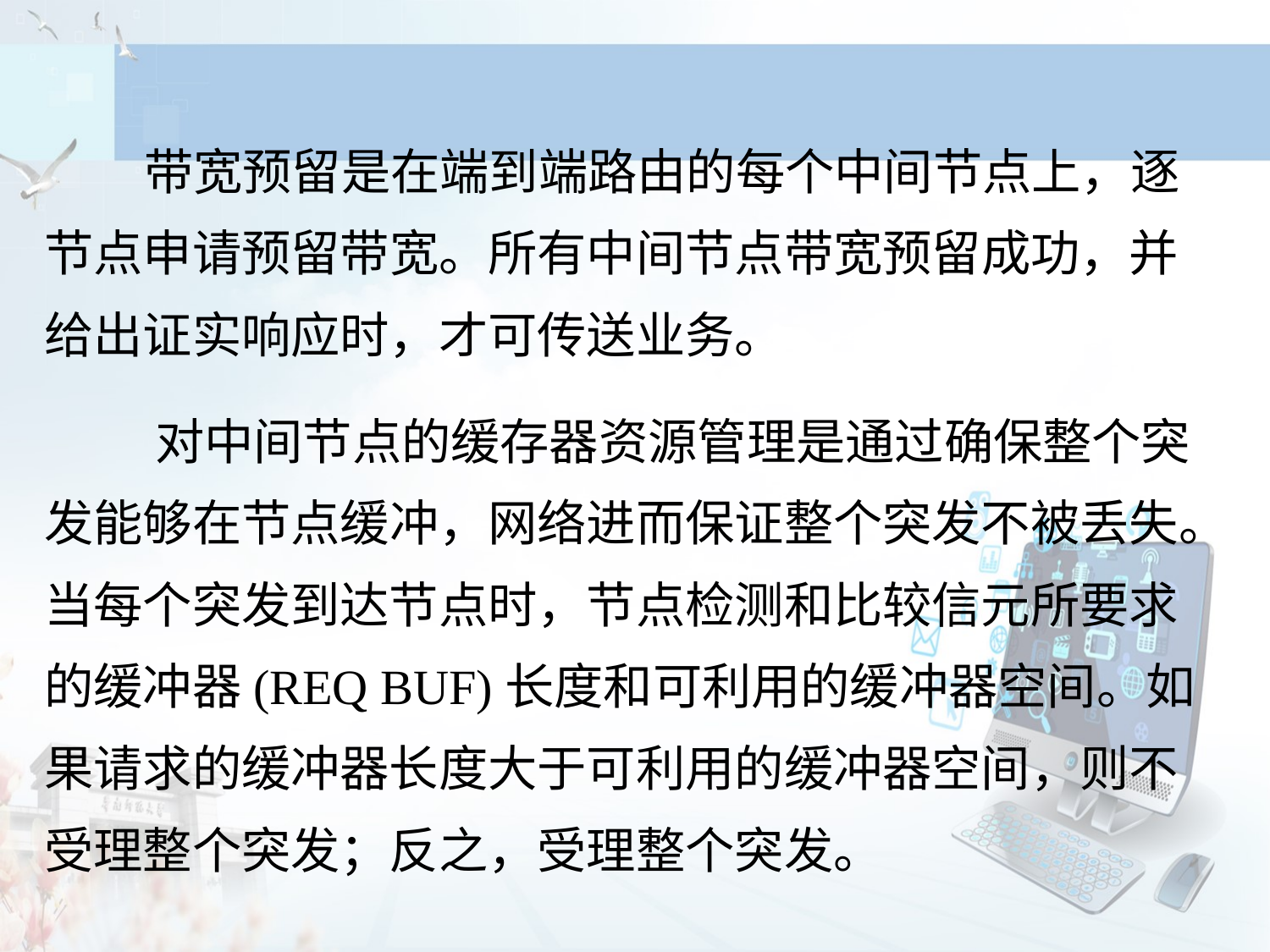

带宽预留是在端到端路由的每个中间节点上，逐节点申请预留带宽。所有中间节点带宽预留成功，并给出证实响应时，才可传送业务。
         对中间节点的缓存器资源管理是通过确保整个突发能够在节点缓冲，网络进而保证整个突发不被丢失。当每个突发到达节点时，节点检测和比较信元所要求的缓冲器(REQ BUF)长度和可利用的缓冲器空间。如果请求的缓冲器长度大于可利用的缓冲器空间，则不受理整个突发；反之，受理整个突发。